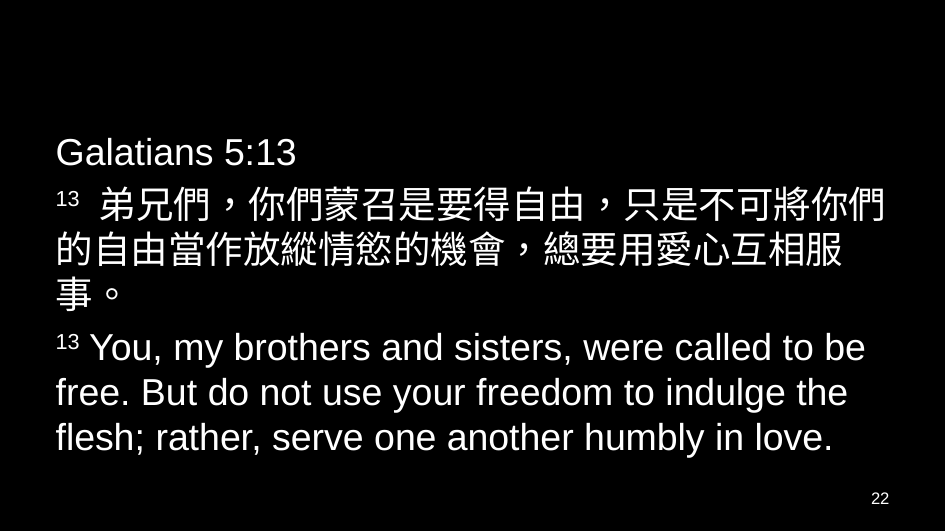

#
Galatians 5:13
13 弟兄們，你們蒙召是要得自由，只是不可將你們的自由當作放縱情慾的機會，總要用愛心互相服事。
13 You, my brothers and sisters, were called to be free. But do not use your freedom to indulge the flesh; rather, serve one another humbly in love.

22